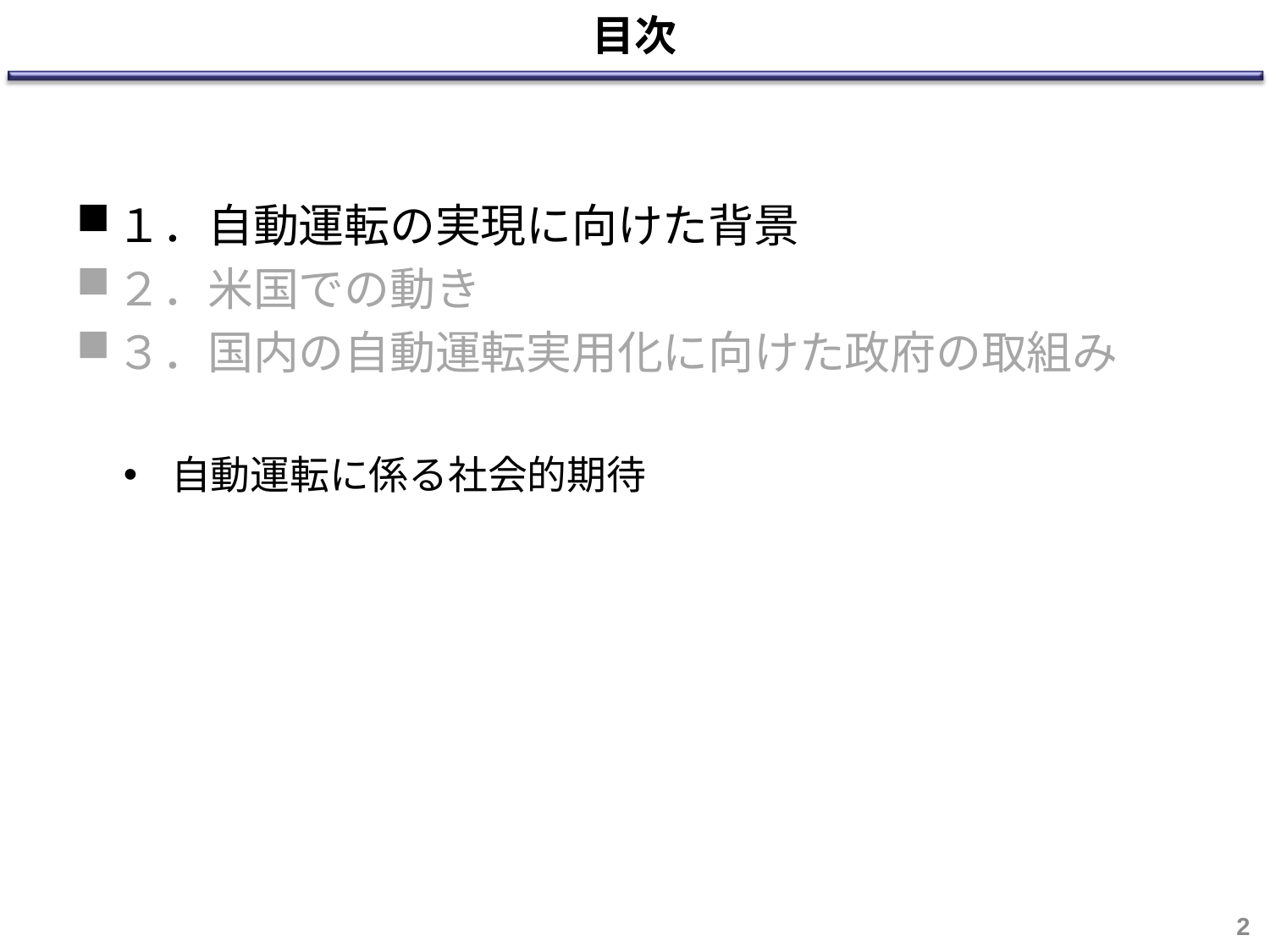

目次
１．自動運転の実現に向けた背景
２．米国での動き
３．国内の自動運転実用化に向けた政府の取組み

自動運転に係る社会的期待
2